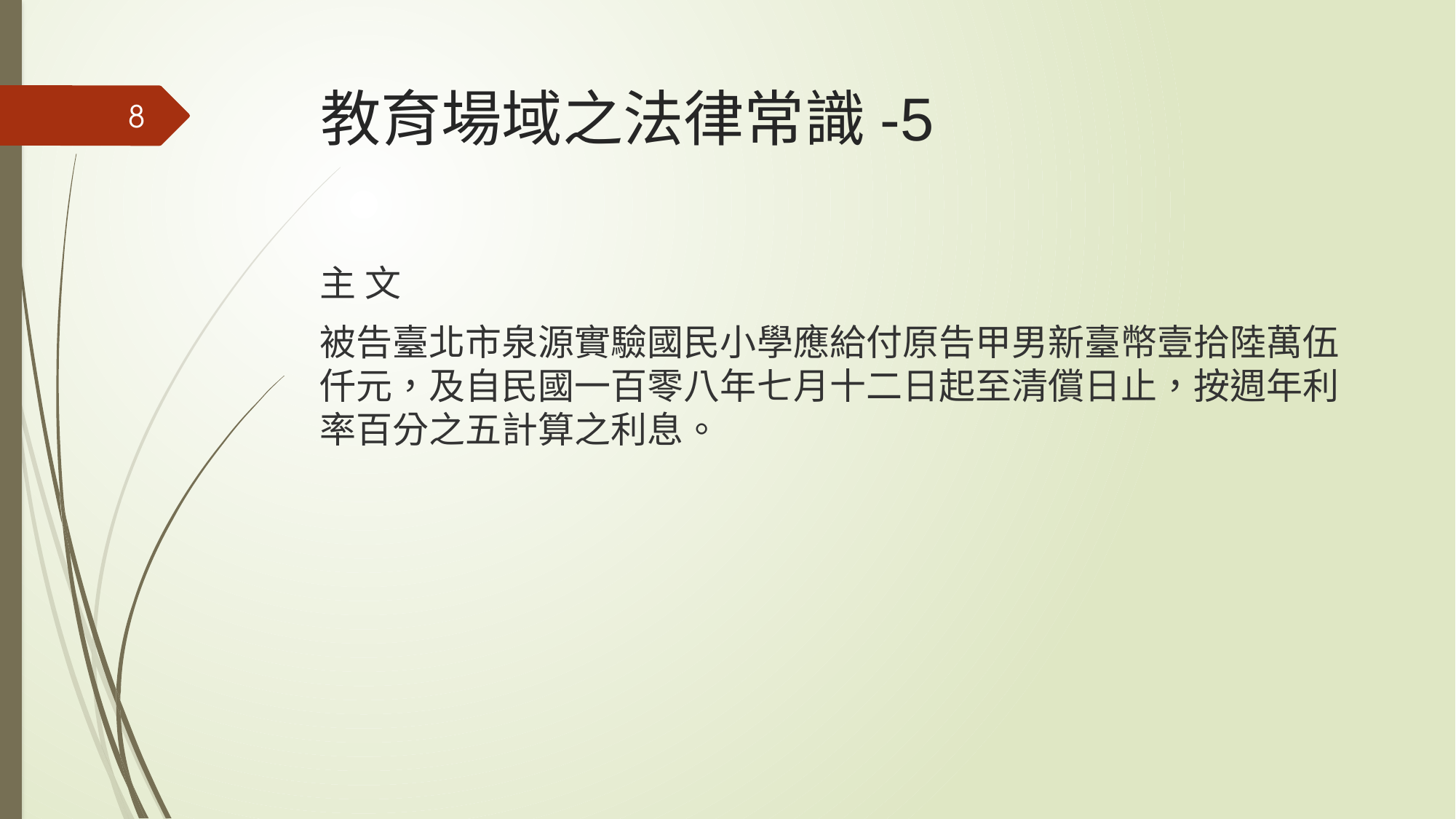

# 教育場域之法律常識-5
8
主 文
被告臺北市泉源實驗國民小學應給付原告甲男新臺幣壹拾陸萬伍仟元，及自民國一百零八年七月十二日起至清償日止，按週年利率百分之五計算之利息。